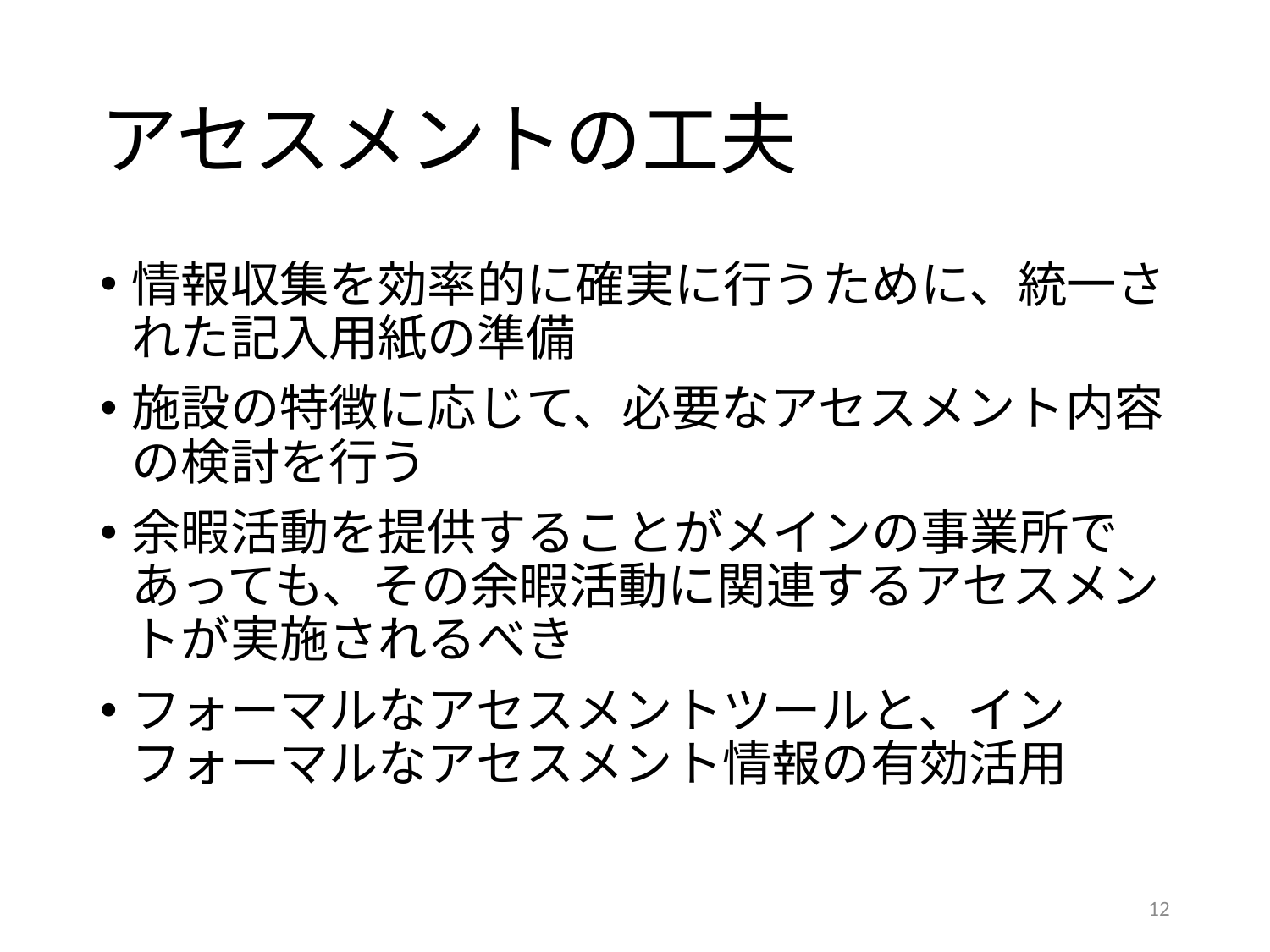

# アセスメントの工夫
情報収集を効率的に確実に行うために、統一された記入用紙の準備
施設の特徴に応じて、必要なアセスメント内容の検討を行う
余暇活動を提供することがメインの事業所であっても、その余暇活動に関連するアセスメントが実施されるべき
フォーマルなアセスメントツールと、インフォーマルなアセスメント情報の有効活用
12